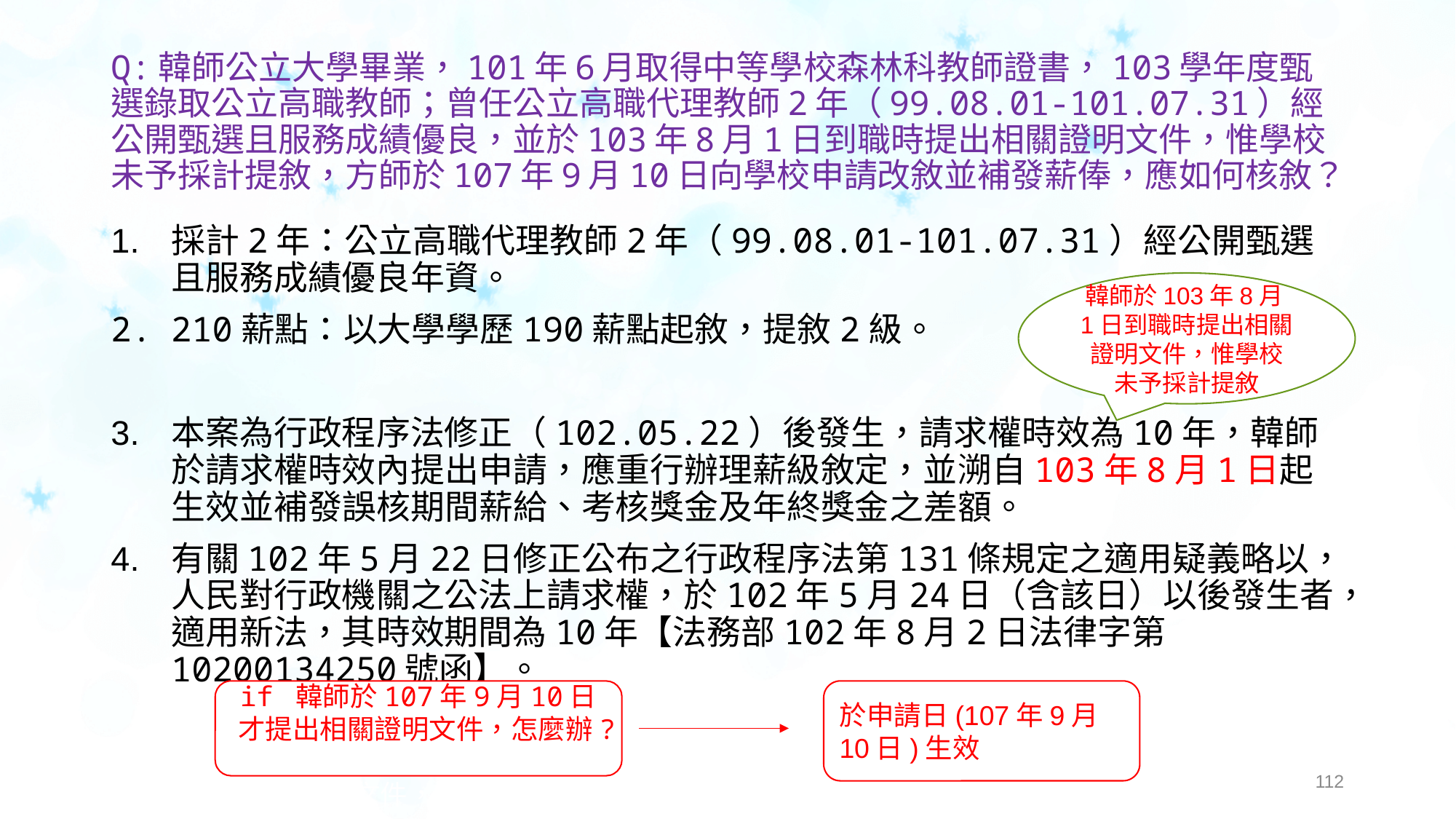

# Q:韓師公立大學畢業，101年6月取得中等學校森林科教師證書，103學年度甄選錄取公立高職教師；曾任公立高職代理教師2年（99.08.01-101.07.31）經公開甄選且服務成績優良，並於103年8月1日到職時提出相關證明文件，惟學校未予採計提敘，方師於107年9月10日向學校申請改敘並補發薪俸，應如何核敘？
採計2年：公立高職代理教師2年（99.08.01-101.07.31）經公開甄選且服務成績優良年資。
210薪點：以大學學歷190薪點起敘，提敘2級。

本案為行政程序法修正（102.05.22）後發生，請求權時效為10年，韓師於請求權時效內提出申請，應重行辦理薪級敘定，並溯自103年8月1日起生效並補發誤核期間薪給、考核獎金及年終獎金之差額。
有關102年5月22日修正公布之行政程序法第131條規定之適用疑義略以，人民對行政機關之公法上請求權，於102年5月24日（含該日）以後發生者，適用新法，其時效期間為10年【法務部102年8月2日法律字第10200134250號函】。
韓師於103年8月1日到職時提出相關證明文件，惟學校未予採計提敘
I
if 韓師於107年9月10日才提出相關證明文件，怎麼辦?於107年9月10日才提出相關證明文件，怎麼辦?
於申請日(107年9月10日)生效
112